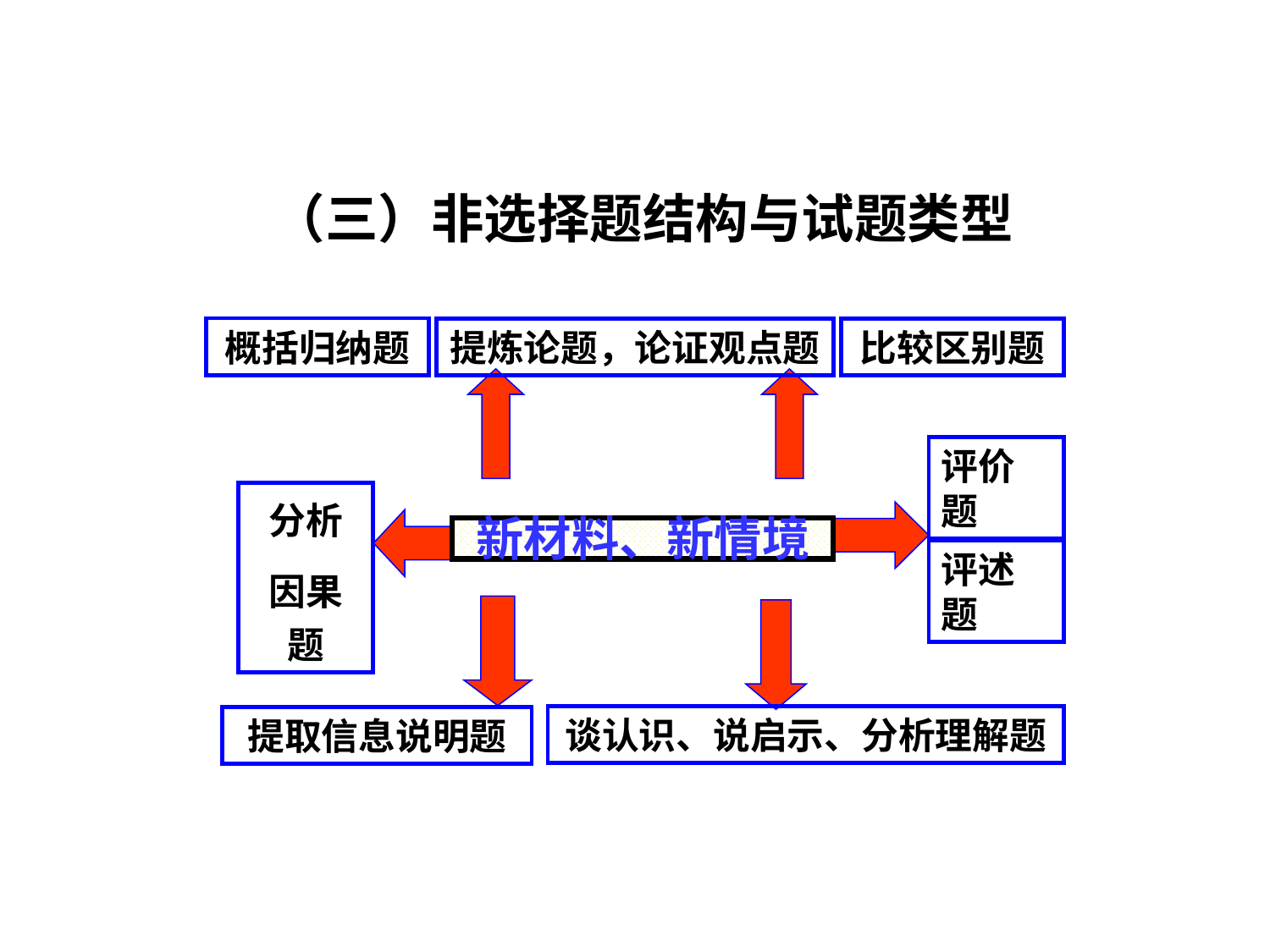

（三）非选择题结构与试题类型
概括归纳题
提炼论题，论证观点题
比较区别题

评价题
分析
因果题

新材料、新情境

评述题

谈认识、说启示、分析理解题
提取信息说明题